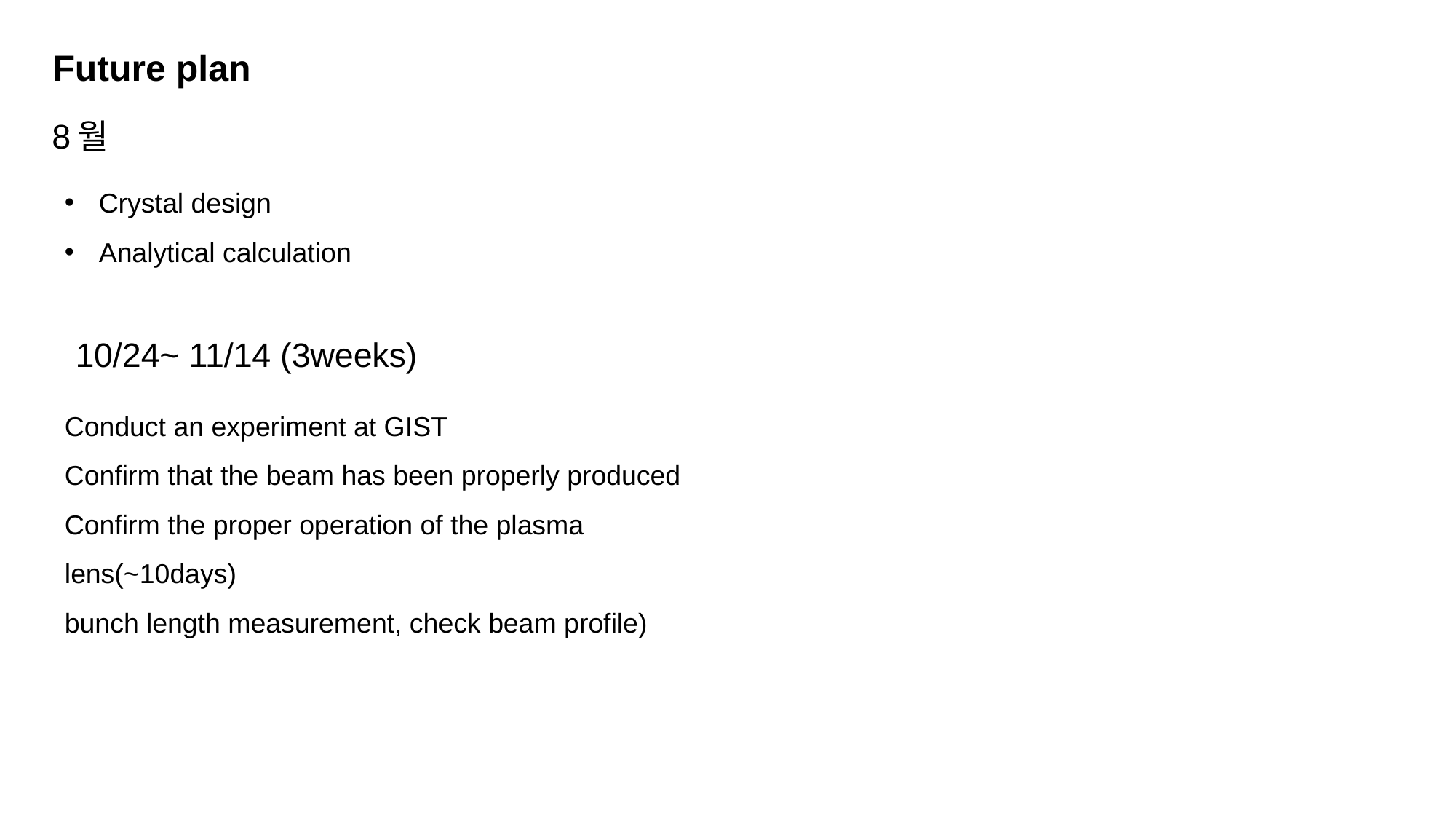

Future plan
8월
Crystal design
Analytical calculation

10/24~ 11/14 (3weeks)
Conduct an experiment at GIST
Confirm that the beam has been properly produced
Confirm the proper operation of the plasma lens(~10days)
bunch length measurement, check beam profile)